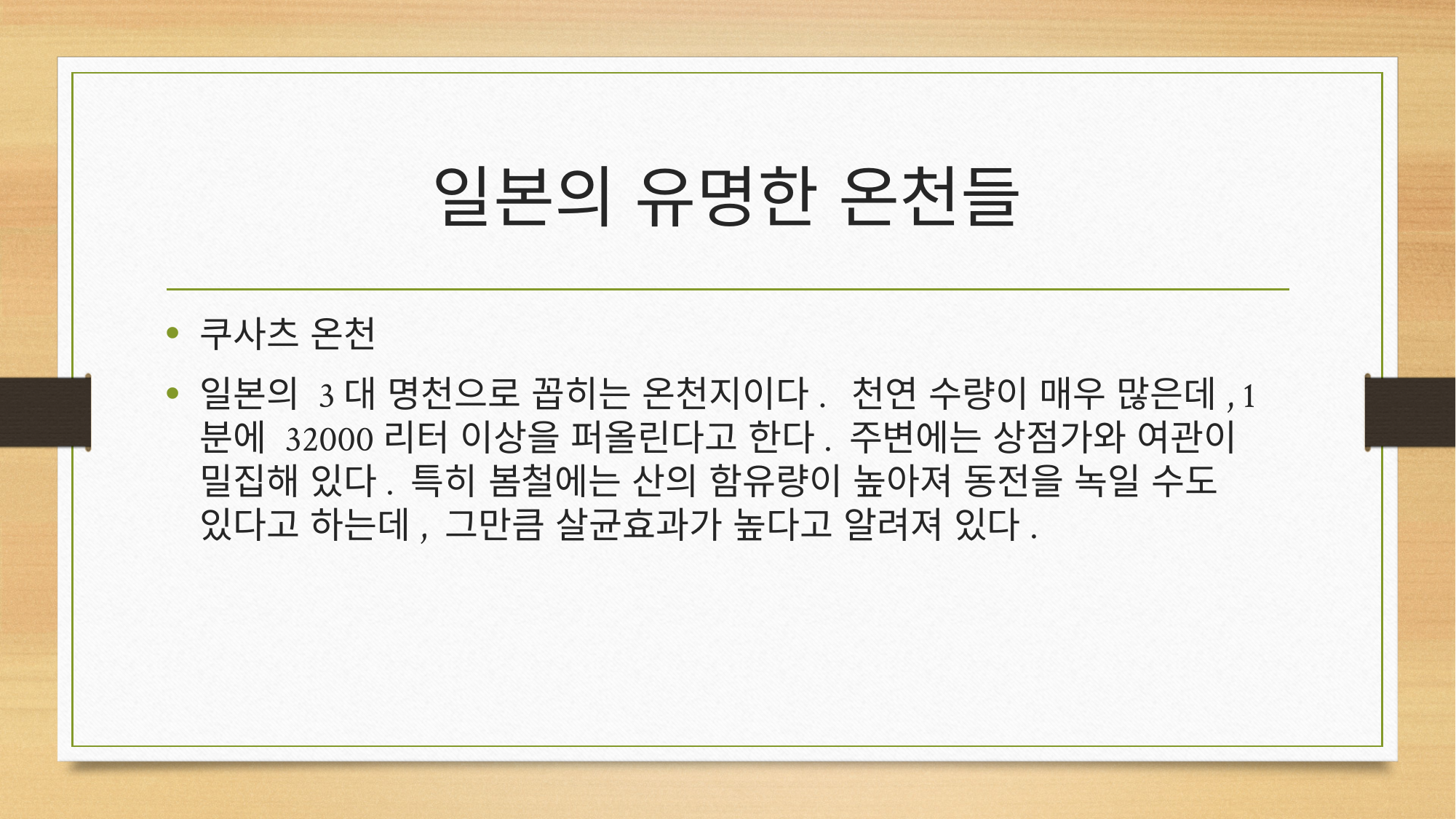

# 일본의 유명한 온천들
쿠사츠 온천
일본의 3대 명천으로 꼽히는 온천지이다.  천연 수량이 매우 많은데, 1분에 32000리터 이상을 퍼올린다고 한다. 주변에는 상점가와 여관이 밀집해 있다. 특히 봄철에는 산의 함유량이 높아져 동전을 녹일 수도 있다고 하는데, 그만큼 살균효과가 높다고 알려져 있다.